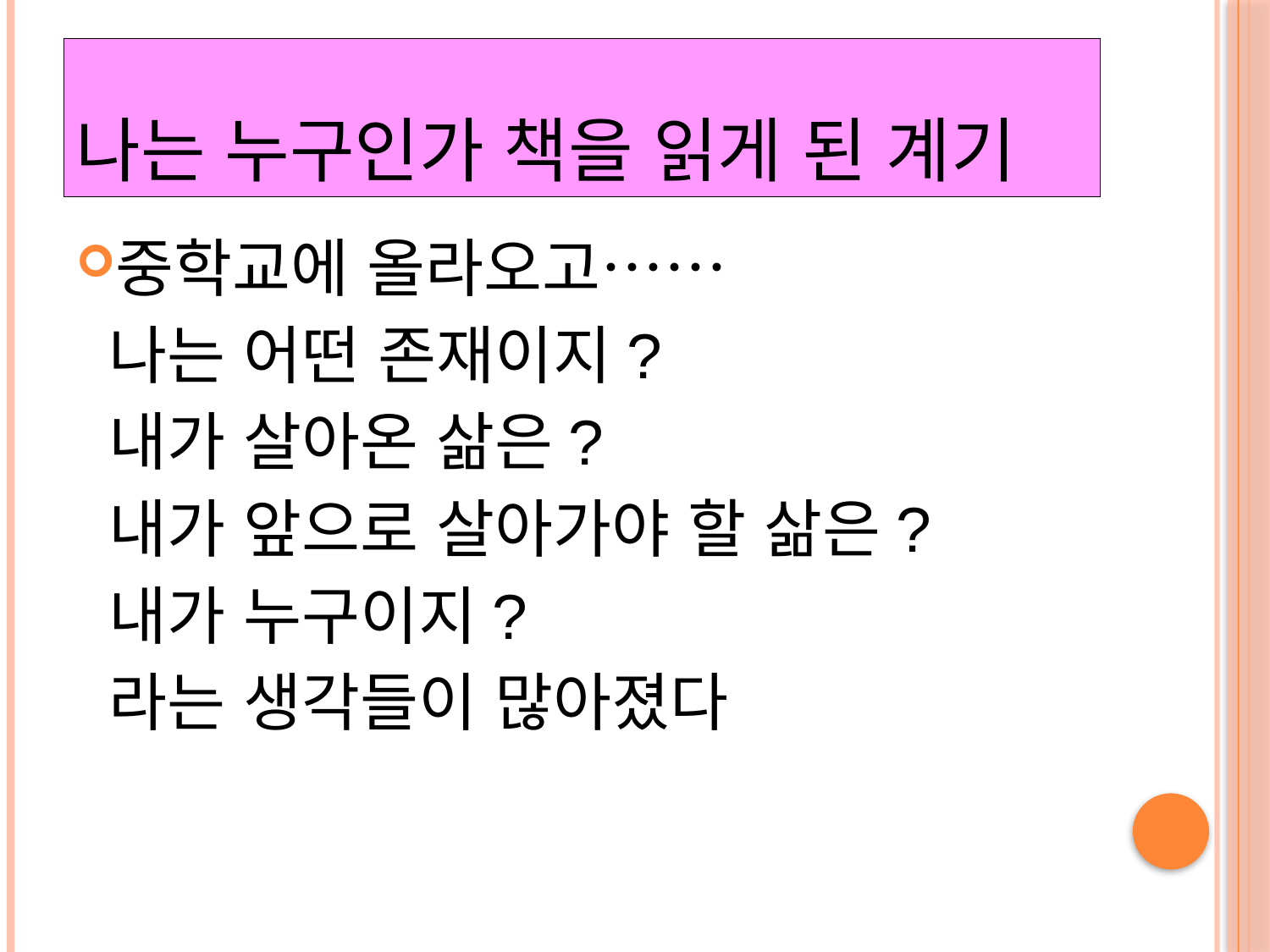

# 나는 누구인가 책을 읽게 된 계기
중학교에 올라오고……
 나는 어떤 존재이지?
 내가 살아온 삶은?
 내가 앞으로 살아가야 할 삶은?
 내가 누구이지?
 라는 생각들이 많아졌다